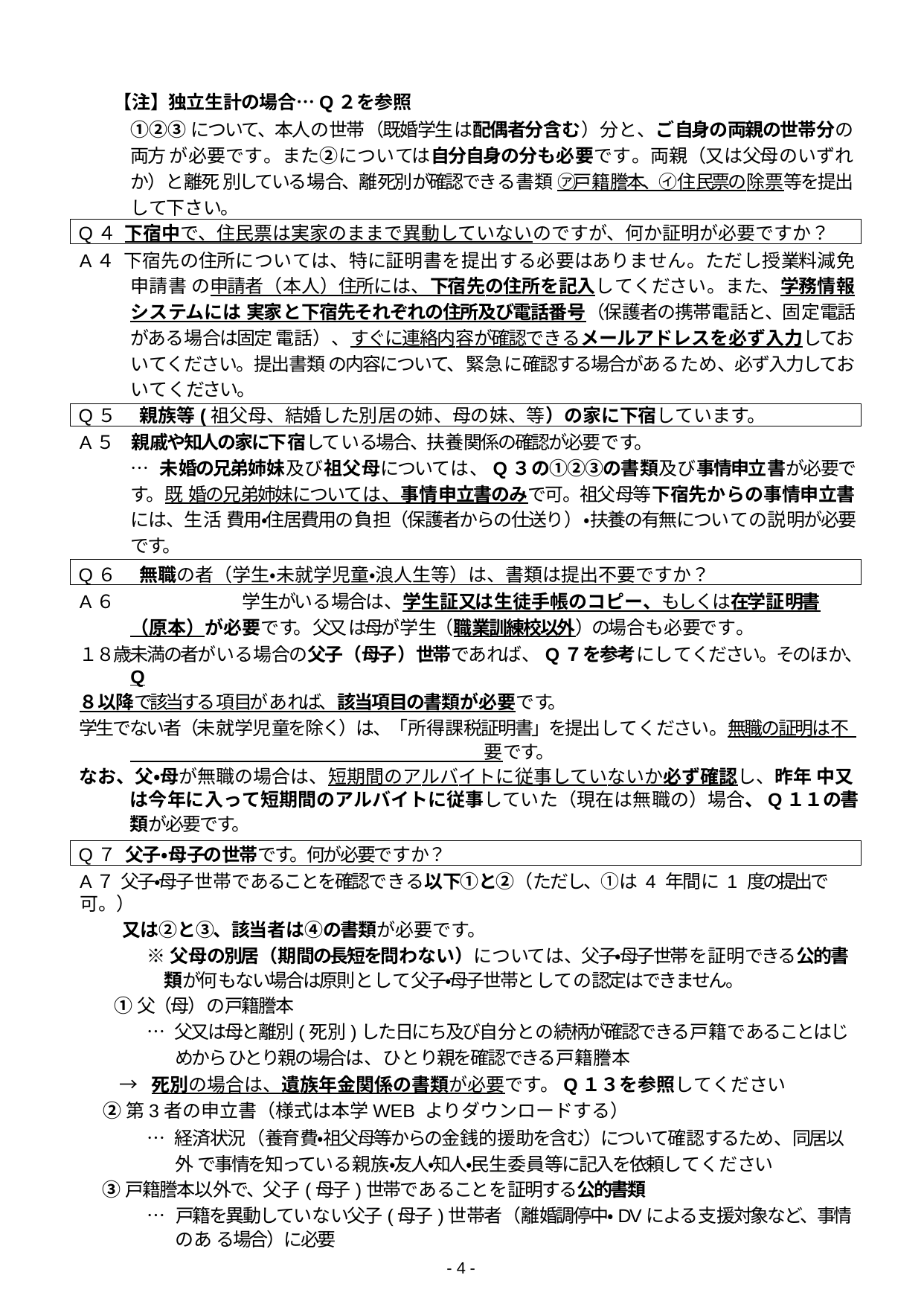

【注】独立生計の場合…Q２を参照
①②③について、本人の世帯（既婚学生は配偶者分含む）分と、ご自身の両親の世帯分の両方 が必要です。また②については自分自身の分も必要です。両親（又は父母のいずれか）と離死 別している場合、離死別が確認できる書類 ㋐戸籍謄本、㋑住民票の除票等を提出して下さい。
Q４ 下宿中で、住民票は実家のままで異動していないのですが、何か証明が必要ですか？
A４ 下宿先の住所については、特に証明書を提出する必要はありません。ただし授業料減免申請書 の申請者（本人）住所には、下宿先の住所を記入してください。また、学務情報システムには 実家と下宿先それぞれの住所及び電話番号（保護者の携帯電話と、固定電話がある場合は固定 電話）、すぐに連絡内容が確認できるメールアドレスを必ず入力しておいてください。提出書類 の内容について、緊急に確認する場合があるため、必ず入力しておいてください。
Q５	親族等(祖父母、結婚した別居の姉、母の妹、等）の家に下宿しています。
A５	親戚や知人の家に下宿している場合、扶養関係の確認が必要です。
… 未婚の兄弟姉妹及び祖父母については、Q３の①②③の書類及び事情申立書が必要です。既 婚の兄弟姉妹については、事情申立書のみで可。祖父母等下宿先からの事情申立書には、生活 費用・住居費用の負担（保護者からの仕送り）・扶養の有無についての説明が必要です。
Q６	無職の者（学生・未就学児童・浪人生等）は、書類は提出不要ですか？
A６		学生がいる場合は、学生証又は生徒手帳のコピー、もしくは在学証明書（原本）が必要です。父又 は母が学生（職業訓練校以外）の場合も必要です。
１８歳未満の者がいる場合の父子（母子）世帯であれば、Q７を参考にしてください。そのほか、Q
８以降で該当する項目があれば、該当項目の書類が必要です。
学生でない者（未就学児童を除く）は、「所得課税証明書」を提出してください。無職の証明は不                                                                                                                                                                要です。
なお、父・母が無職の場合は、短期間のアルバイトに従事していないか必ず確認し、昨年 中又は今年に入って短期間のアルバイトに従事していた（現在は無職の）場合、Q１１の書 類が必要です。
Q７ 父子・母子の世帯です。何が必要ですか？
A７ 父子・母子世帯であることを確認できる以下①と②（ただし、①は4 年間に1 度の提出で可。）
又は②と③、該当者は④の書類が必要です。
※父母の別居（期間の長短を問わない）については、父子・母子世帯を証明できる公的書類が何 もない場合は原則として父子・母子世帯としての認定はできません。
①父（母）の戸籍謄本
… 父又は母と離別(死別)した日にち及び自分との続柄が確認できる戸籍であることはじめから ひとり親の場合は、ひとり親を確認できる戸籍謄本
→ 死別の場合は、遺族年金関係の書類が必要です。Q１３を参照してください
②第3者の申立書（様式は本学WEB よりダウンロードする）
… 経済状況（養育費・祖父母等からの金銭的援助を含む）について確認するため、同居以外 で事情を知っている親族・友人・知人・民生委員等に記入を依頼してください
③戸籍謄本以外で、父子(母子)世帯であることを証明する公的書類
… 戸籍を異動していない父子(母子)世帯者（離婚調停中・DVによる支援対象など、事情のあ る場合）に必要
- 4 -